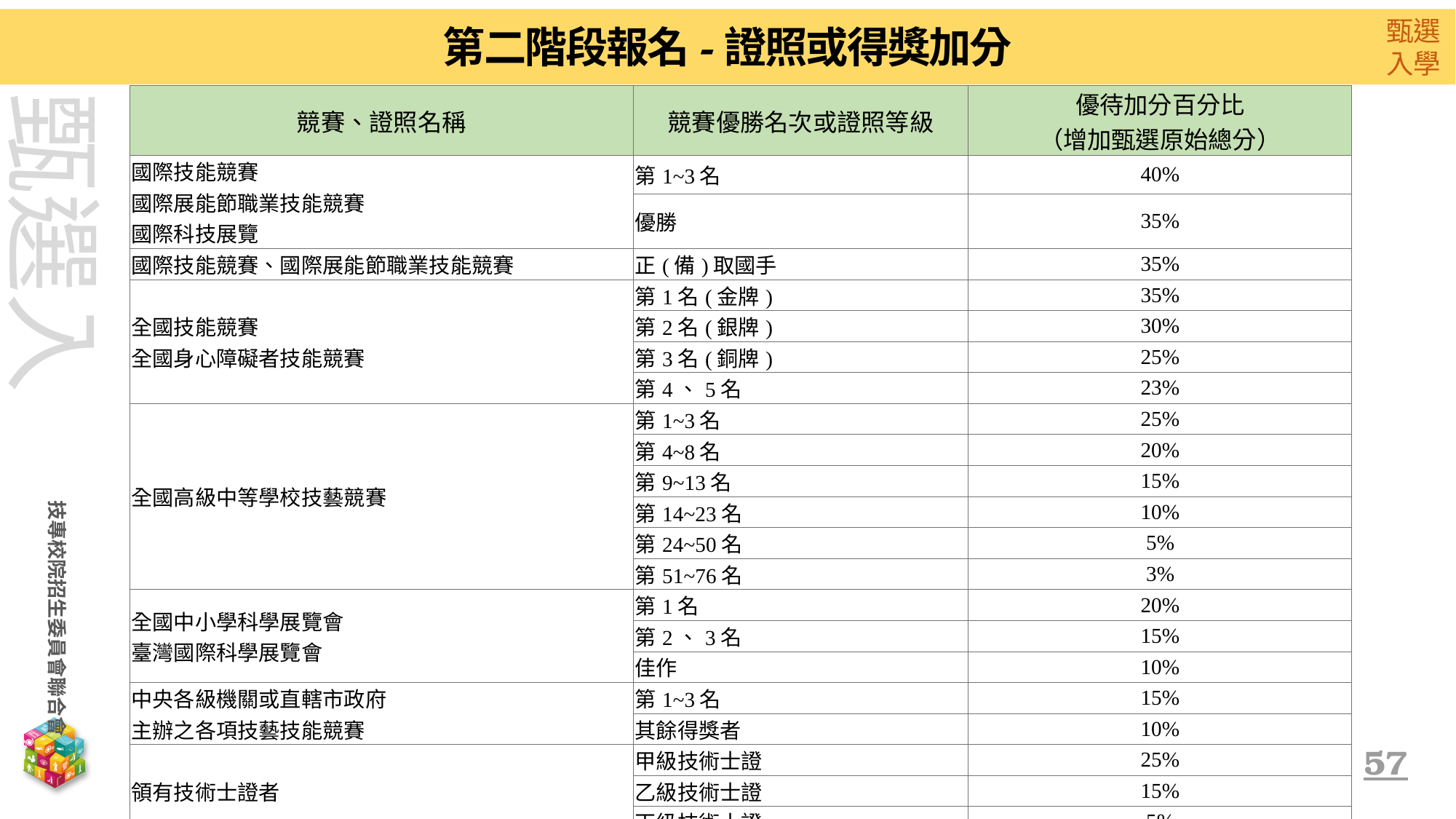

第二階段報名-證照或得獎加分
| 競賽、證照名稱 |  | 競賽優勝名次或證照等級 | 優待加分百分比 （增加甄選原始總分） |
| --- | --- | --- | --- |
| 國際技能競賽 國際展能節職業技能競賽 國際科技展覽 |  | 第1~3名 | 40% |
|  |  | 優勝 | 35% |
| 國際技能競賽、國際展能節職業技能競賽 |  | 正(備)取國手 | 35% |
| 全國技能競賽 全國身心障礙者技能競賽 |  | 第1名(金牌) | 35% |
|  |  | 第2名(銀牌) | 30% |
|  |  | 第3名(銅牌) | 25% |
|  |  | 第4、5名 | 23% |
| 全國高級中等學校技藝競賽 |  | 第1~3名 | 25% |
|  |  | 第4~8名 | 20% |
|  |  | 第9~13名 | 15% |
|  |  | 第14~23名 | 10% |
|  |  | 第24~50名 | 5% |
|  |  | 第51~76名 | 3% |
| 全國中小學科學展覽會 臺灣國際科學展覽會 |  | 第1名 | 20% |
|  |  | 第2、3名 | 15% |
|  |  | 佳作 | 10% |
| 中央各級機關或直轄市政府 主辦之各項技藝技能競賽 |  | 第1~3名 | 15% |
|  |  | 其餘得獎者 | 10% |
| 領有技術士證者 |  | 甲級技術士證 | 25% |
|  |  | 乙級技術士證 | 15% |
|  |  | 丙級技術士證 | 5% |
| 備註 | 1.若考生同時持有2項以上符合加分優待之技藝技能競賽得獎證明或技術士證，限選1項優待加分。 2.各項競賽、證照及職種(類)等各項目須符合「甄選群(類)別及技藝技能優良競賽優勝及技術士職種(類)對照表」；未列於對照表中之各項技藝技能 競賽及證照皆不給予加分優待。 3.亞洲技能競賽獲獎學生，取得該競賽各職類優勝名次者，可準同國際技能競賽獲獎學生或正備取國手資格及依優勝名次辦理優待加分。 4.國際技能競賽各職類「青少年組」獲優勝名次者，不予優待加分。 |  |  |
57